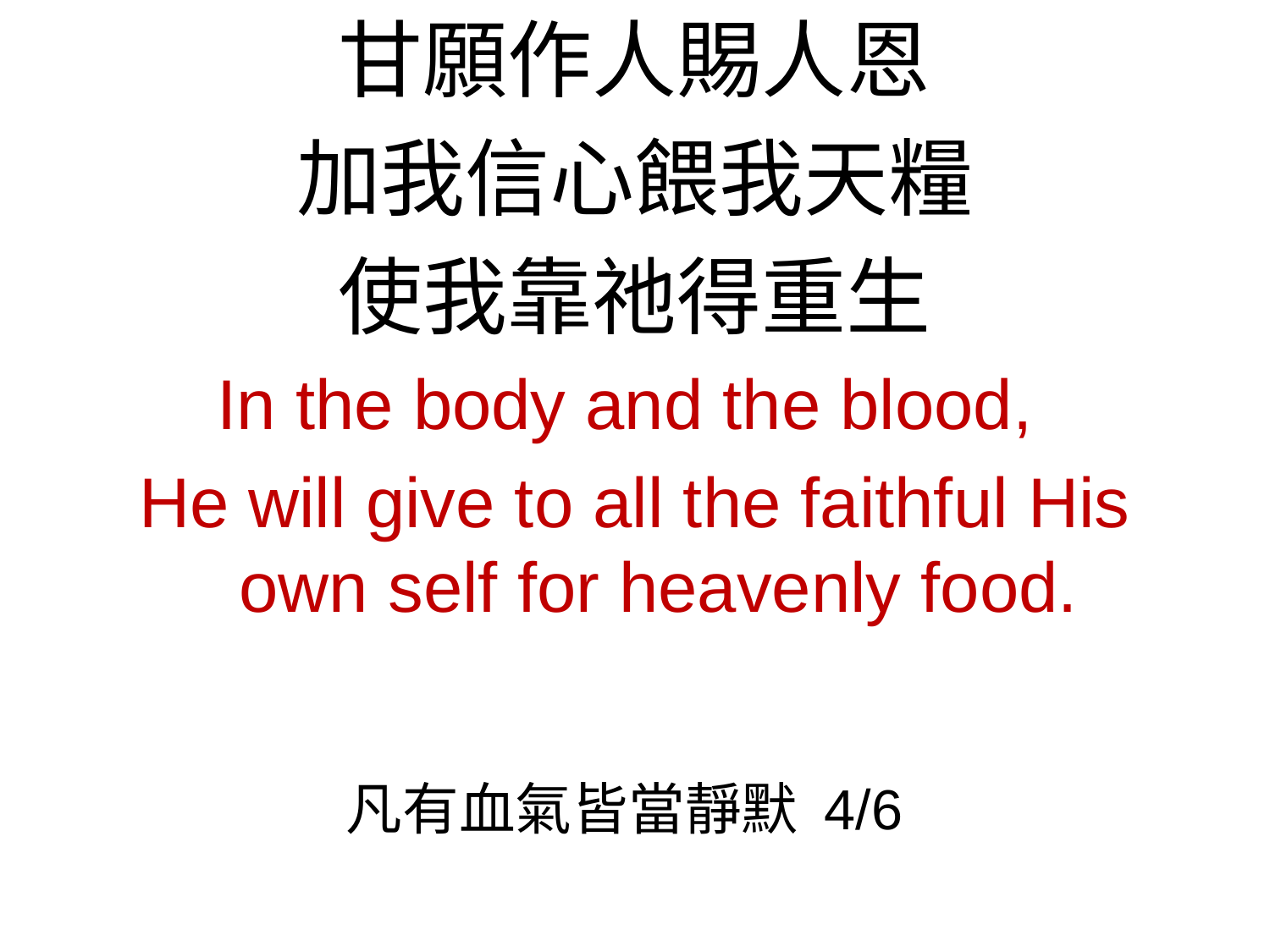

甘願作人賜人恩
加我信心餵我天糧
使我靠祂得重生
In the body and the blood,
He will give to all the faithful His own self for heavenly food.

# 凡有血氣皆當靜默 4/6